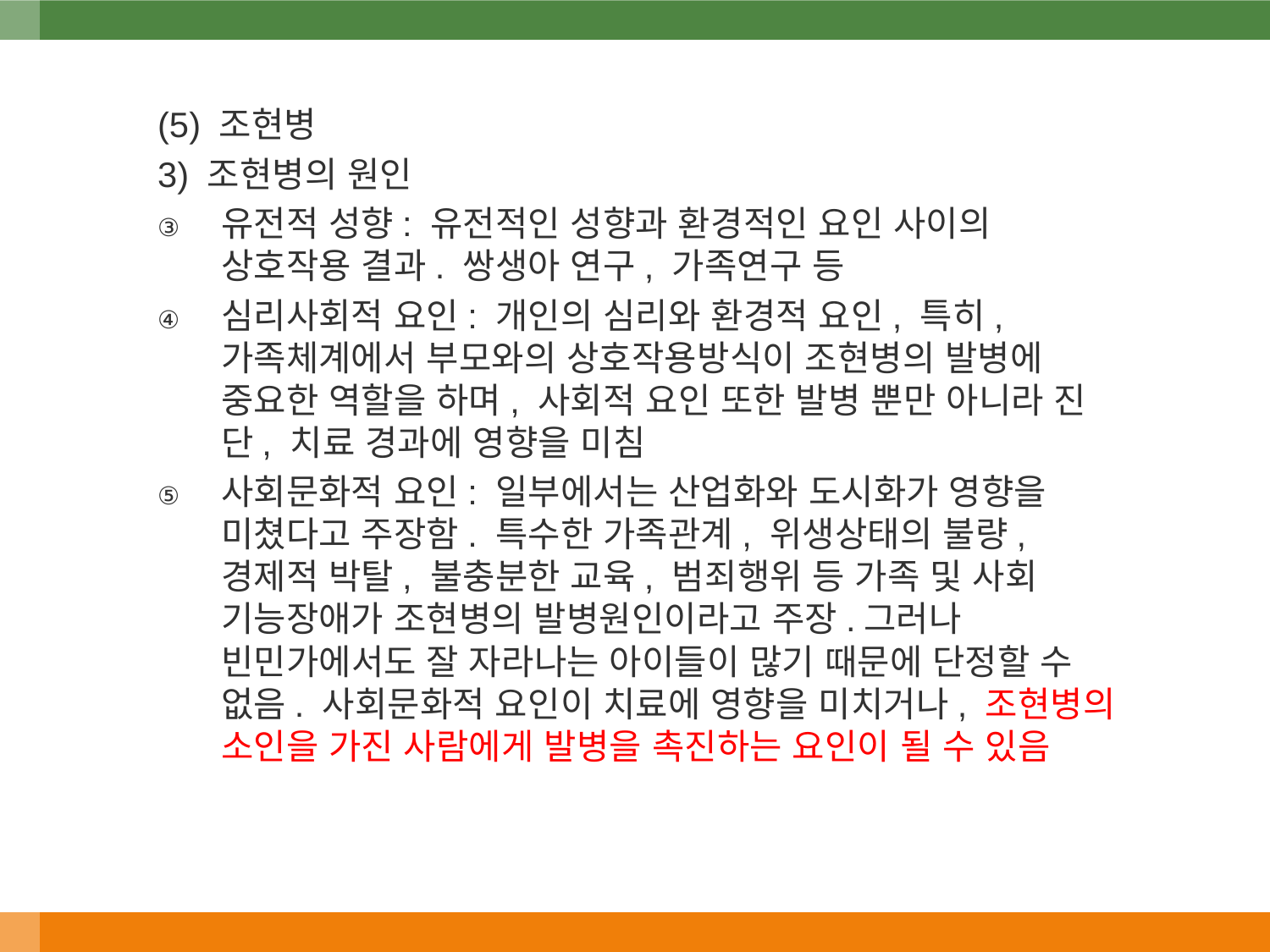

(5) 조현병
3) 조현병의 원인
유전적 성향: 유전적인 성향과 환경적인 요인 사이의 상호작용 결과. 쌍생아 연구, 가족연구 등
심리사회적 요인: 개인의 심리와 환경적 요인, 특히, 가족체계에서 부모와의 상호작용방식이 조현병의 발병에 중요한 역할을 하며, 사회적 요인 또한 발병 뿐만 아니라 진단, 치료 경과에 영향을 미침
사회문화적 요인: 일부에서는 산업화와 도시화가 영향을 미쳤다고 주장함. 특수한 가족관계, 위생상태의 불량, 경제적 박탈, 불충분한 교육, 범죄행위 등 가족 및 사회 기능장애가 조현병의 발병원인이라고 주장.그러나 빈민가에서도 잘 자라나는 아이들이 많기 때문에 단정할 수 없음. 사회문화적 요인이 치료에 영향을 미치거나, 조현병의 소인을 가진 사람에게 발병을 촉진하는 요인이 될 수 있음